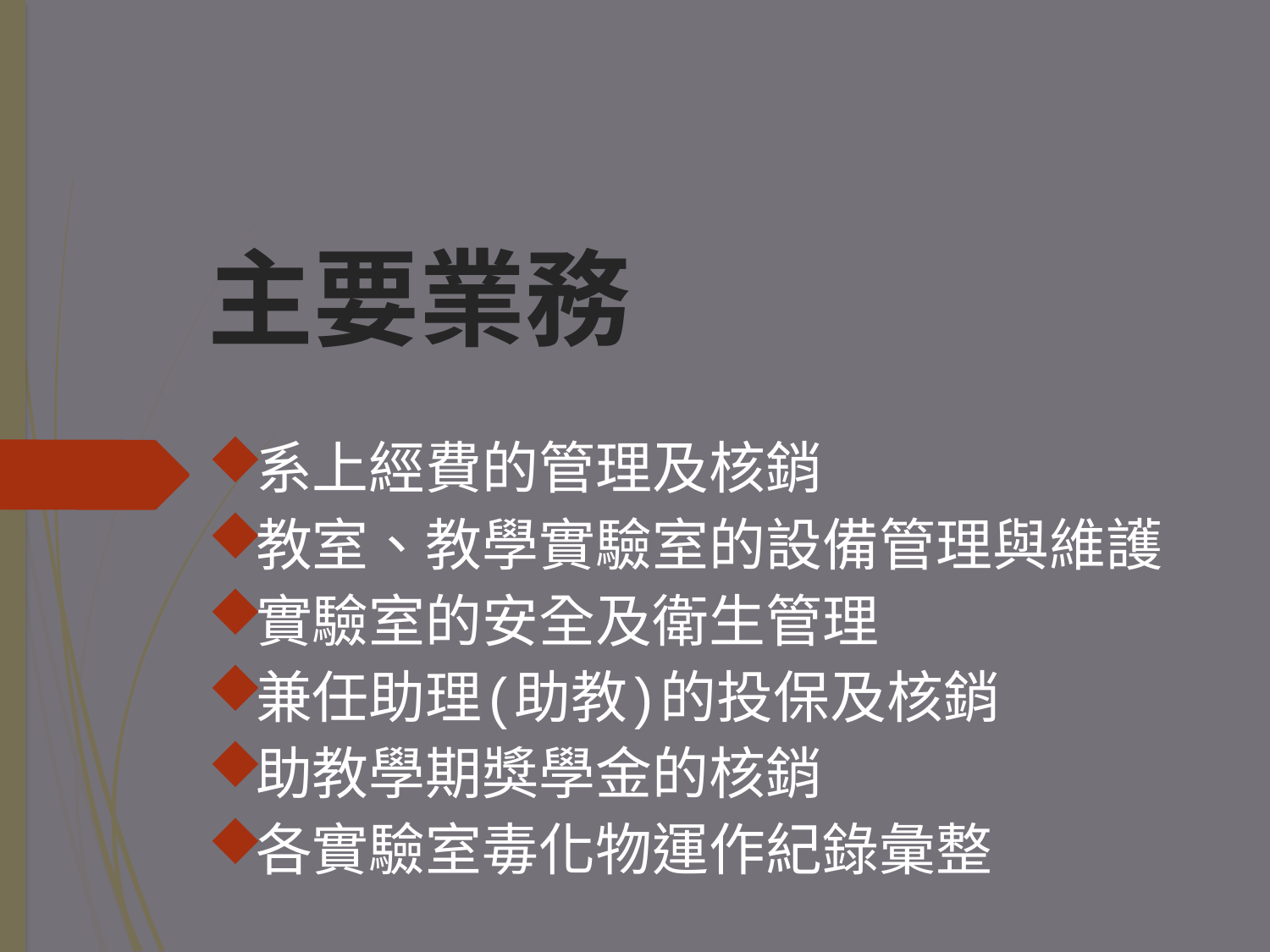

# 主要業務
系上經費的管理及核銷
教室、教學實驗室的設備管理與維護
實驗室的安全及衛生管理
兼任助理(助教)的投保及核銷
助教學期獎學金的核銷
各實驗室毒化物運作紀錄彙整